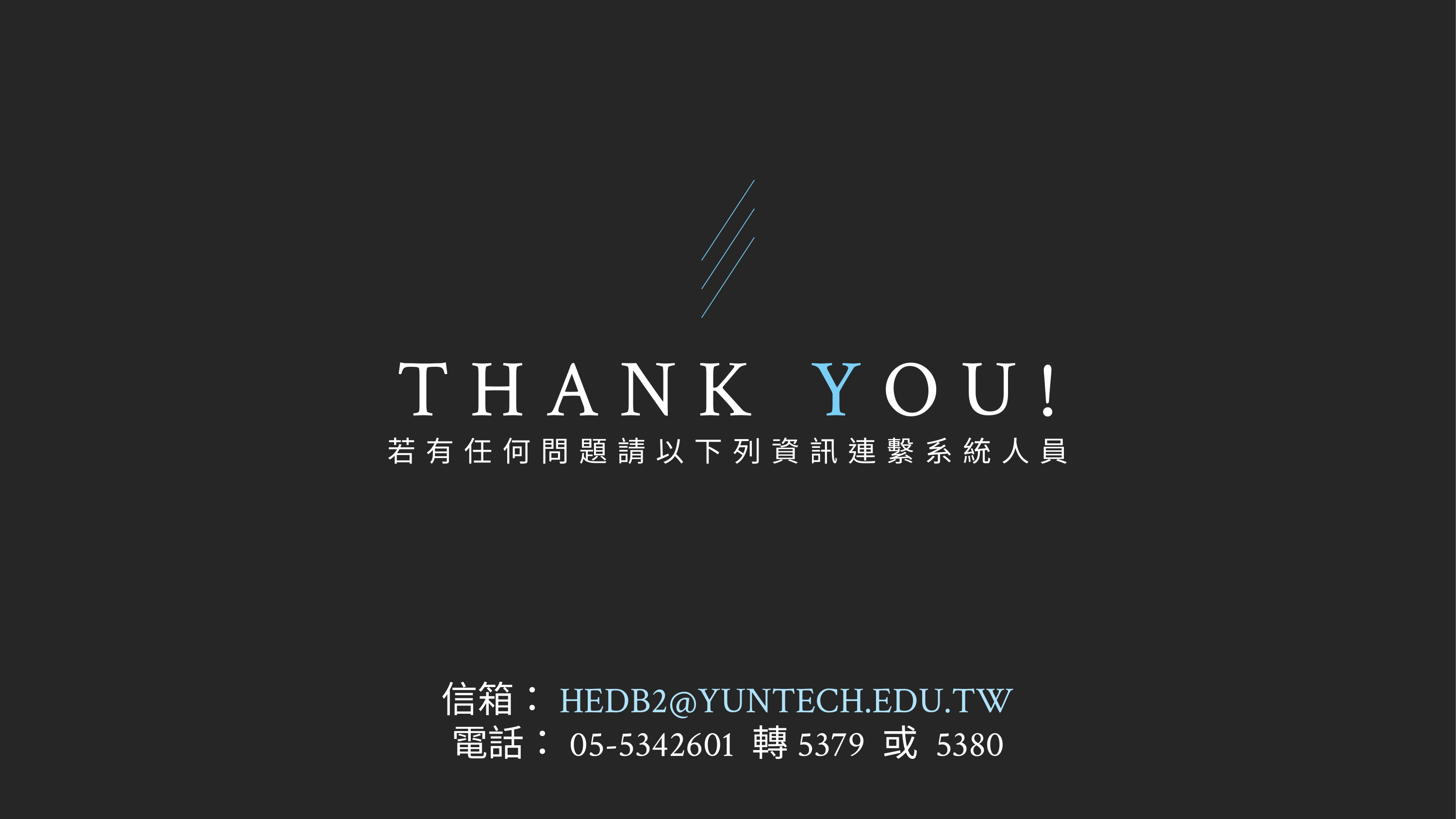

# THANK YOU!
若有任何問題請以下列資訊連繫系統人員
信箱：HEDB2@YUNTECH.EDU.TW
電話：05-5342601 轉5379 或 5380